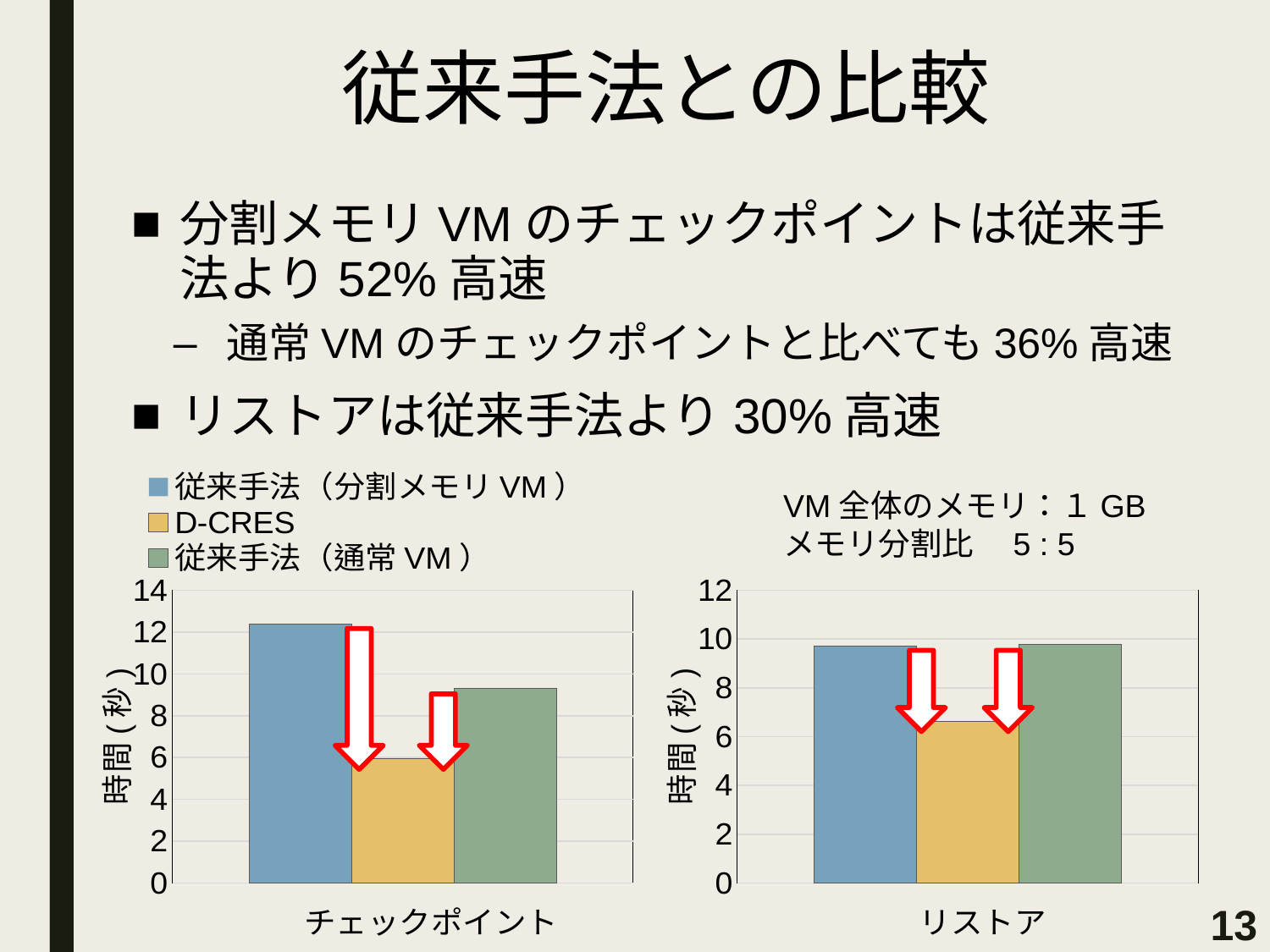

# 従来手法との比較
分割メモリVMのチェックポイントは従来手法より52%高速
通常VMのチェックポイントと比べても36%高速
リストアは従来手法より30%高速

### Chart: チェックポイント

| Category | 従来手法（分割メモリVM） | D-CRES | 従来手法（通常VM） |
|---|---|---|---|
| 従来手法（通常VM） | 12.367 | 5.941 | 9.307 |

### Chart: リストア

| Category | 従来手法（分割メモリVM） | D-CRES | 従来手法（通常VM） |
|---|---|---|---|
| 従来手法（通常VM） | 9.715 | 6.613999999999995 | 9.782 |
VM全体のメモリ：１GB
メモリ分割比　5 : 5

13